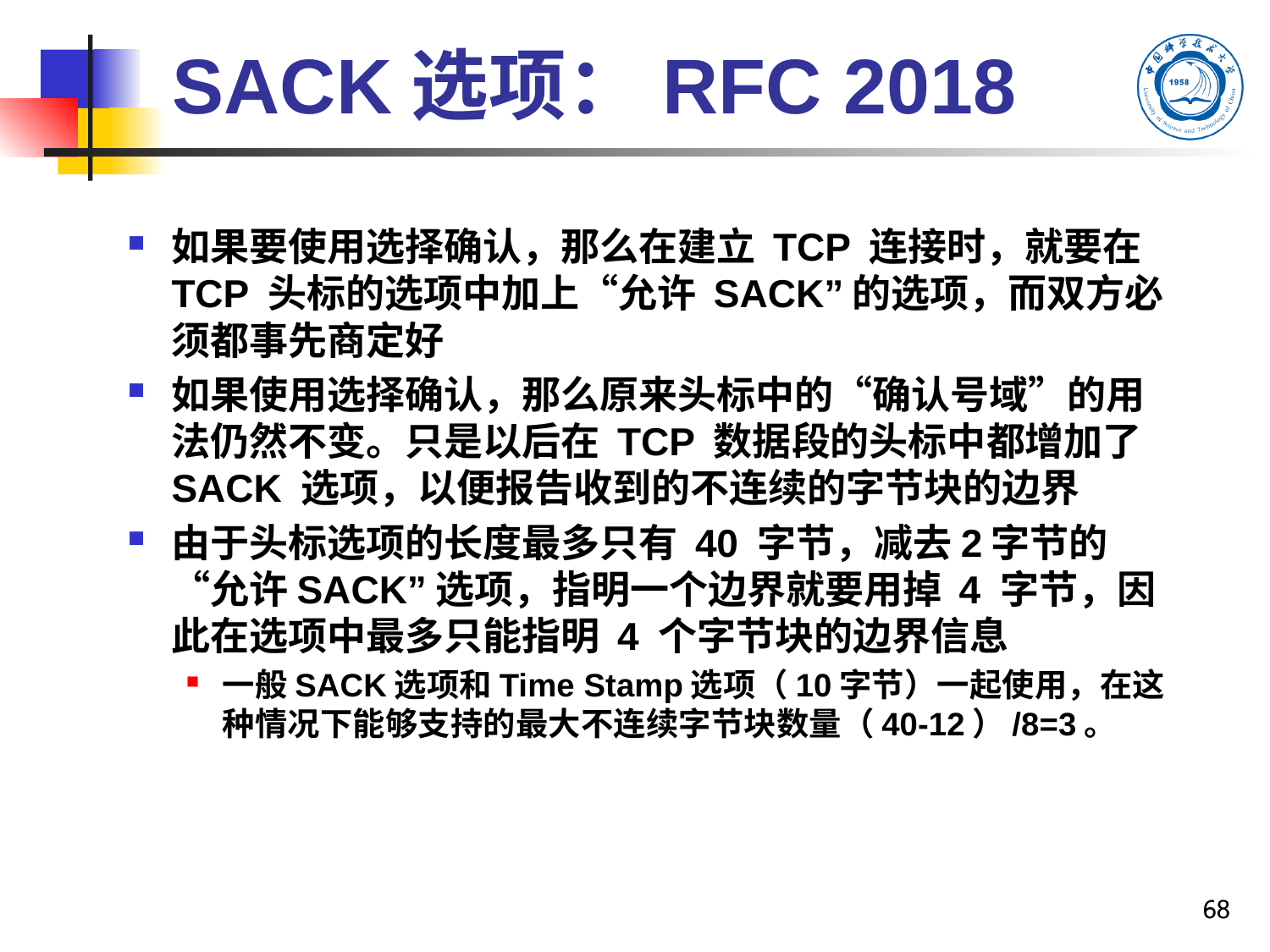

#
SACK选项：RFC 2018
如果要使用选择确认，那么在建立 TCP 连接时，就要在 TCP 头标的选项中加上“允许 SACK”的选项，而双方必须都事先商定好
如果使用选择确认，那么原来头标中的“确认号域”的用法仍然不变。只是以后在 TCP 数据段的头标中都增加了 SACK 选项，以便报告收到的不连续的字节块的边界
由于头标选项的长度最多只有 40 字节，减去2字节的“允许SACK”选项，指明一个边界就要用掉 4 字节，因此在选项中最多只能指明 4 个字节块的边界信息
一般SACK选项和Time Stamp选项（10字节）一起使用，在这种情况下能够支持的最大不连续字节块数量（40-12）/8=3。
68